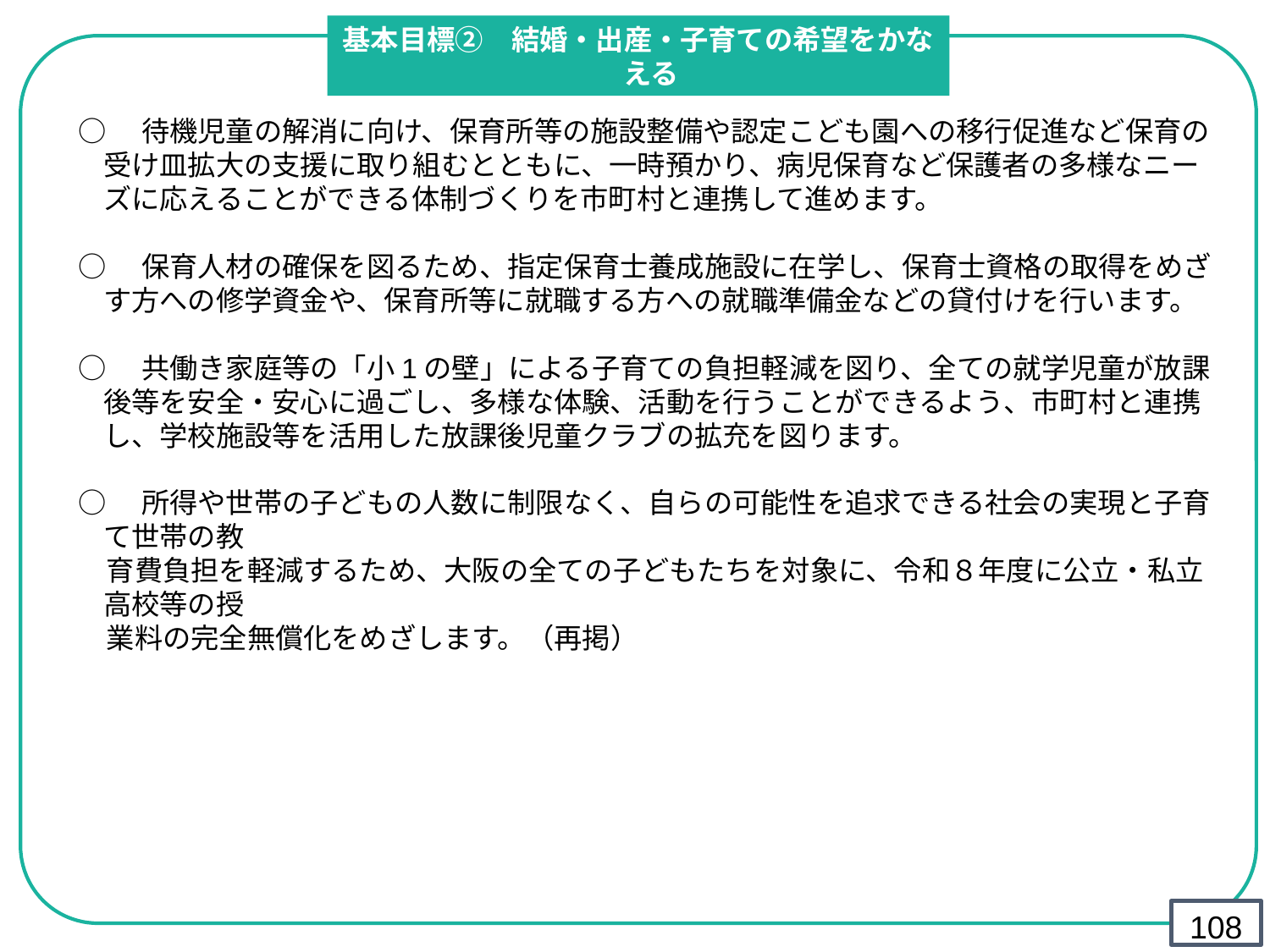

基本目標②　結婚・出産・子育ての希望をかなえる

○　待機児童の解消に向け、保育所等の施設整備や認定こども園への移行促進など保育の受け皿拡大の支援に取り組むとともに、一時預かり、病児保育など保護者の多様なニーズに応えることができる体制づくりを市町村と連携して進めます。

○　保育人材の確保を図るため、指定保育士養成施設に在学し、保育士資格の取得をめざす方への修学資金や、保育所等に就職する方への就職準備金などの貸付けを行います。

○　共働き家庭等の「小1の壁」による子育ての負担軽減を図り、全ての就学児童が放課後等を安全・安心に過ごし、多様な体験、活動を行うことができるよう、市町村と連携し、学校施設等を活用した放課後児童クラブの拡充を図ります。

○　所得や世帯の子どもの人数に制限なく、自らの可能性を追求できる社会の実現と子育て世帯の教
　育費負担を軽減するため、大阪の全ての子どもたちを対象に、令和８年度に公立・私立高校等の授
　業料の完全無償化をめざします。（再掲）

108